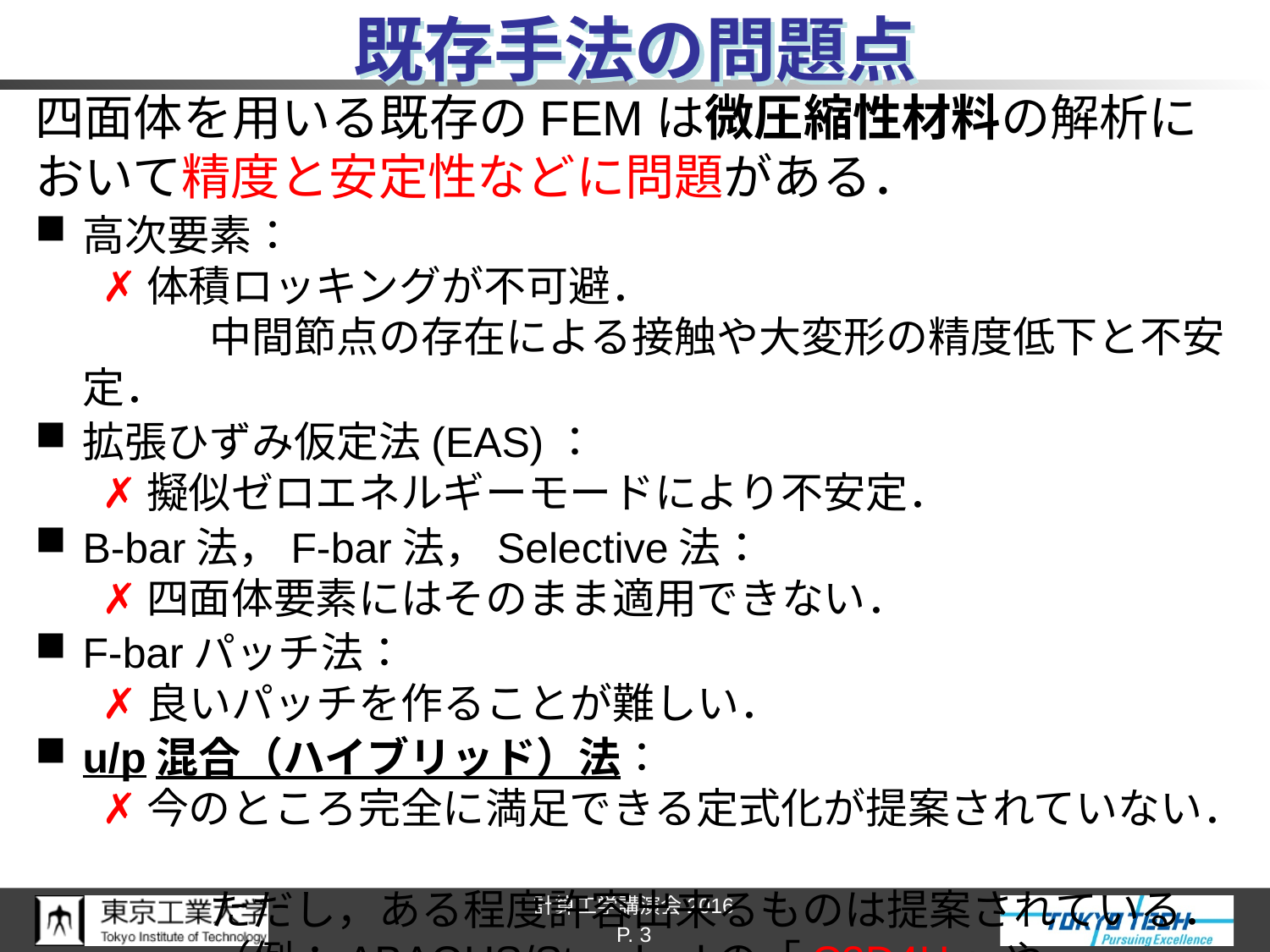

# 既存手法の問題点
四面体を用いる既存のFEMは微圧縮性材料の解析において精度と安定性などに問題がある．
高次要素：
  ✗ 体積ロッキングが不可避．
　　　中間節点の存在による接触や大変形の精度低下と不安定．
拡張ひずみ仮定法(EAS)：
  ✗ 擬似ゼロエネルギーモードにより不安定．
B-bar法，F-bar法，Selective法：
  ✗ 四面体要素にはそのまま適用できない．
F-barパッチ法：
  ✗ 良いパッチを作ることが難しい．
u/p混合（ハイブリッド）法：
  ✗ 今のところ完全に満足できる定式化が提案されていない．
　　　ただし，ある程度許容出来るものは提案されている．
　　　（例：ABAQUS/Standardの「C3D4H」や「C3D10MH」など）
P. 3